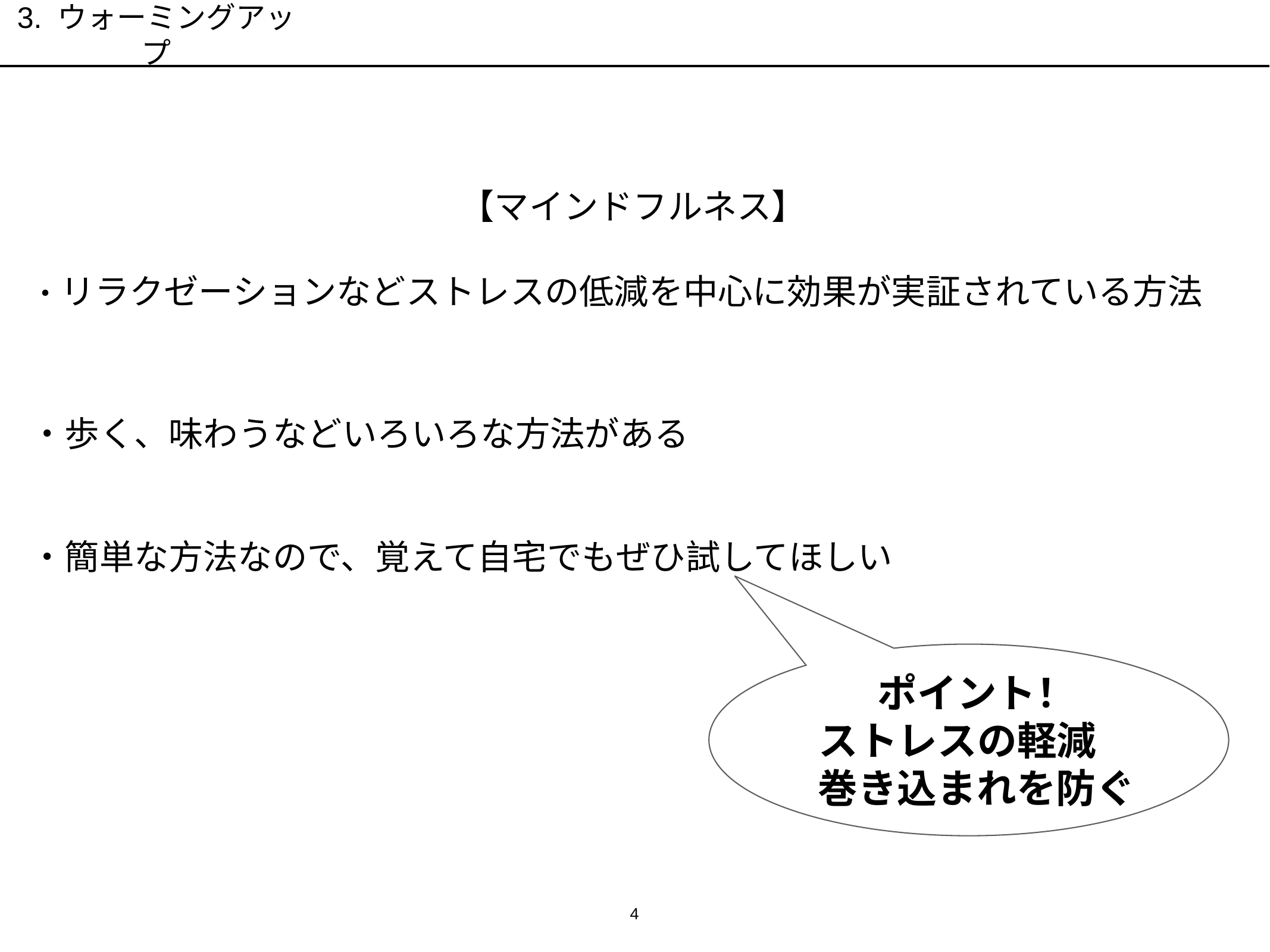

3. ウォーミングアップ

【マインドフルネス】
　・リラクゼーションなどストレスの低減を中心に効果が実証されている方法

・歩く、味わうなどいろいろな方法がある
・簡単な方法なので、覚えて自宅でもぜひ試してほしい

ポイント！
 ストレスの軽減
巻き込まれを防ぐ
4